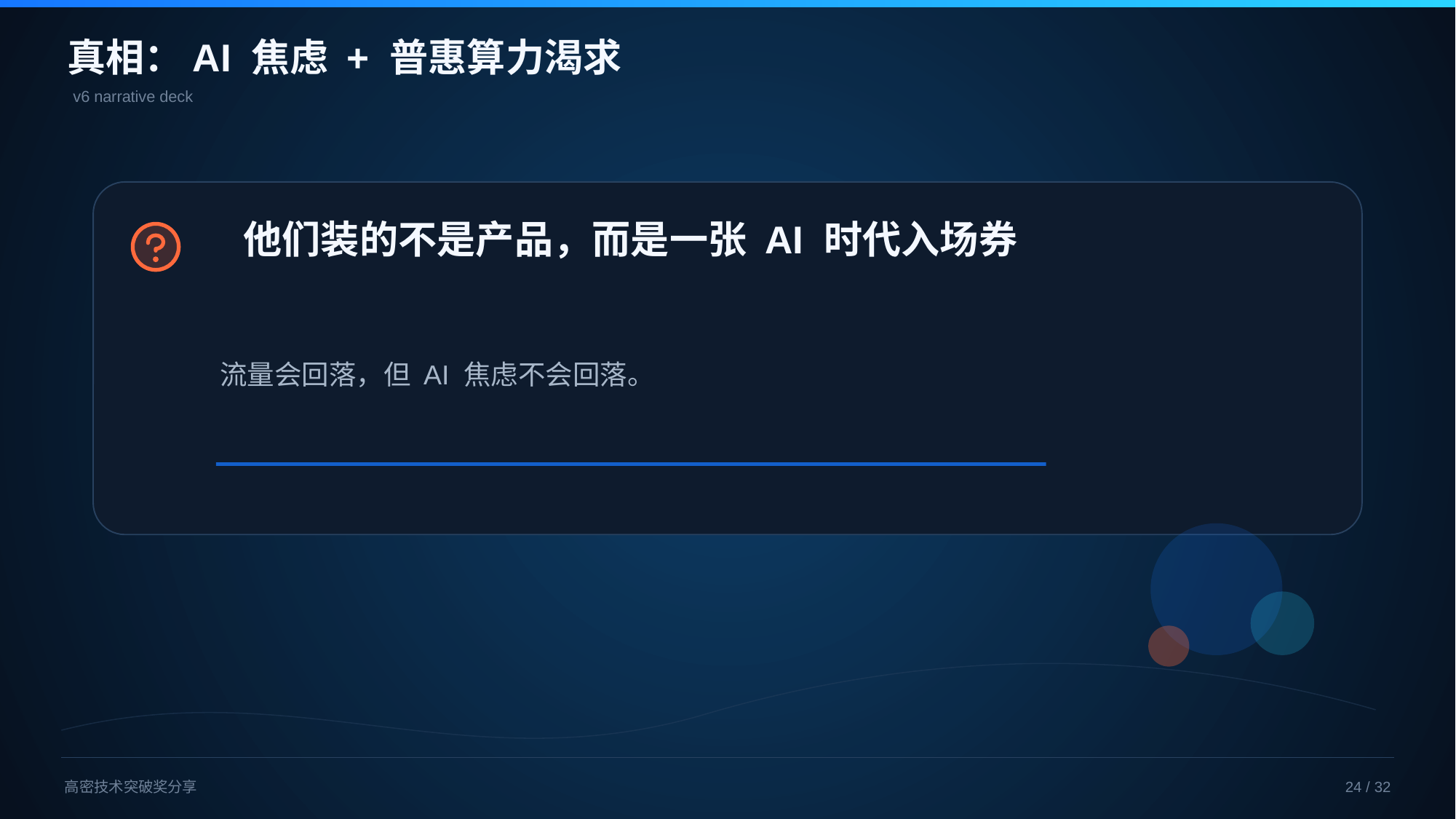

真相：AI 焦虑 + 普惠算力渴求
v6 narrative deck

他们装的不是产品，而是一张 AI 时代入场券

流量会回落，但 AI 焦虑不会回落。

高密技术突破奖分享
24 / 32